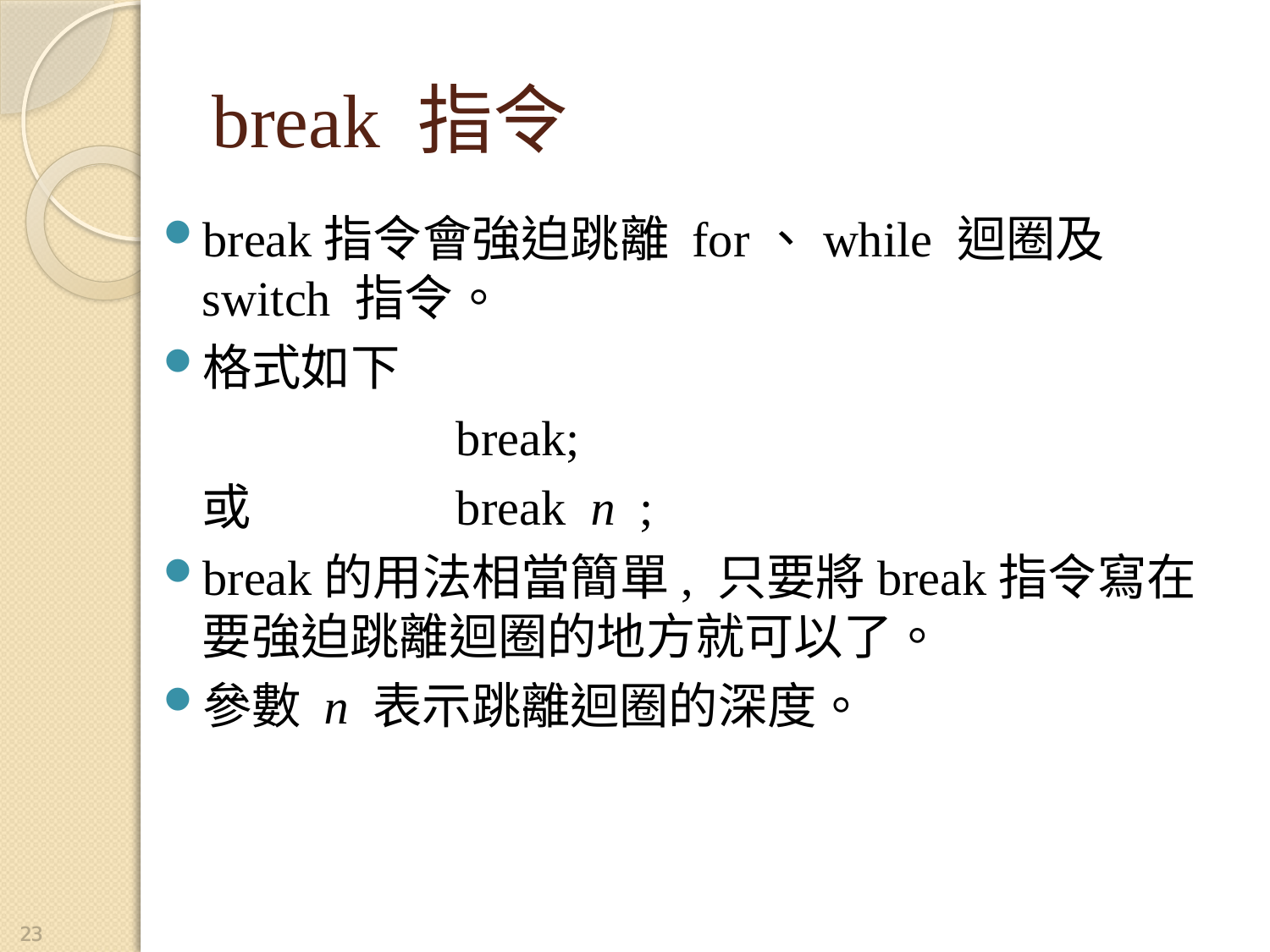

# break 指令
break指令會強迫跳離 for、while 迴圈及 switch 指令。
格式如下
			break;
	或		break  n  ;
break的用法相當簡單, 只要將break指令寫在要強迫跳離迴圈的地方就可以了。
參數 n 表示跳離迴圈的深度。

23